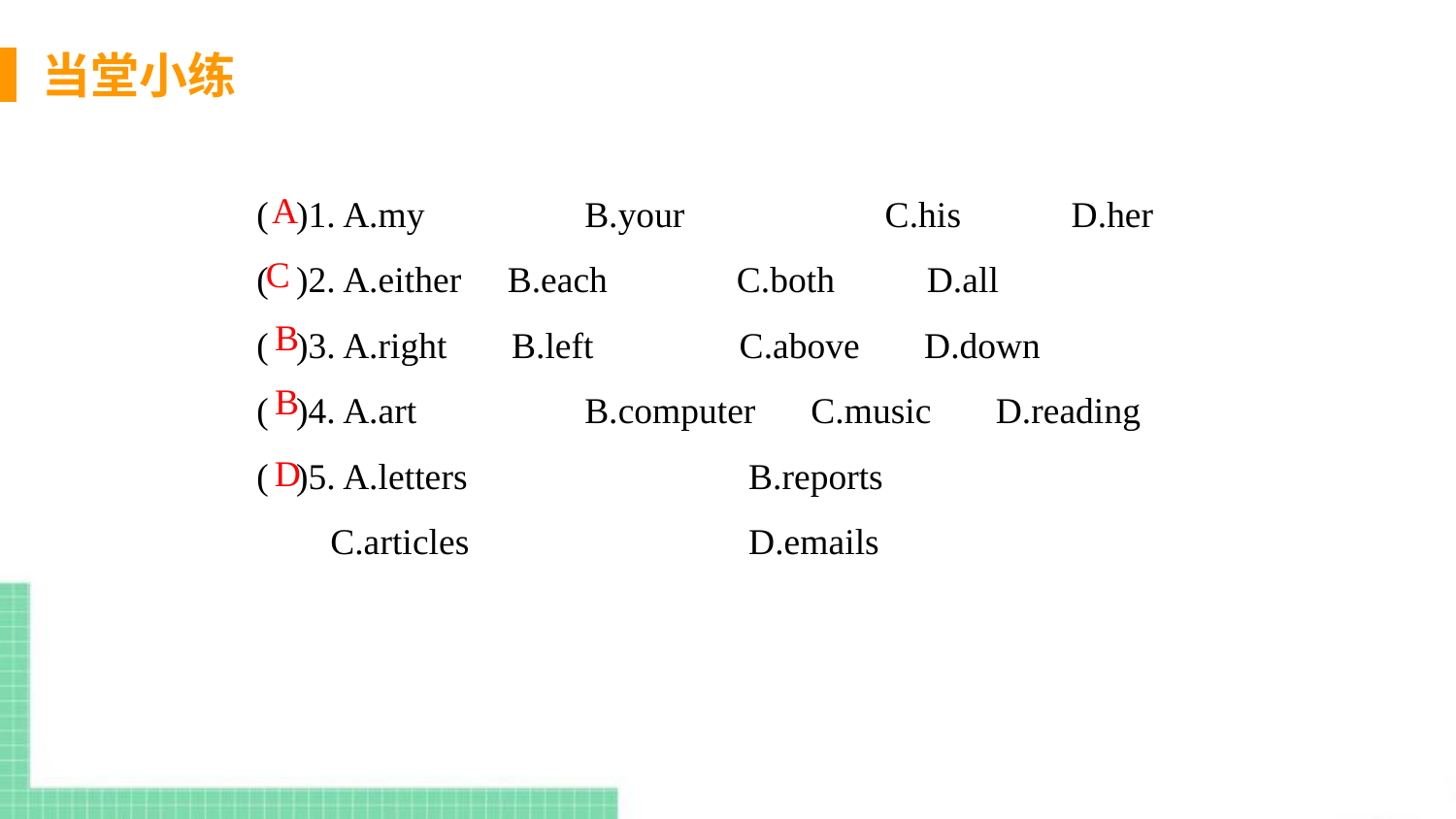

当堂小练

(   )1. A.my     	    B.your     	     C.his            D.her
(   )2. A.either     B.each              C.both          D.all
(   )3. A.right       B.left     	     C.above       D.down
(   )4. A.art     	    B.computer      C.music       D.reading
(   )5. A.letters     		      B.reports
        C.articles     		      D.emails
A
C
B
B
D